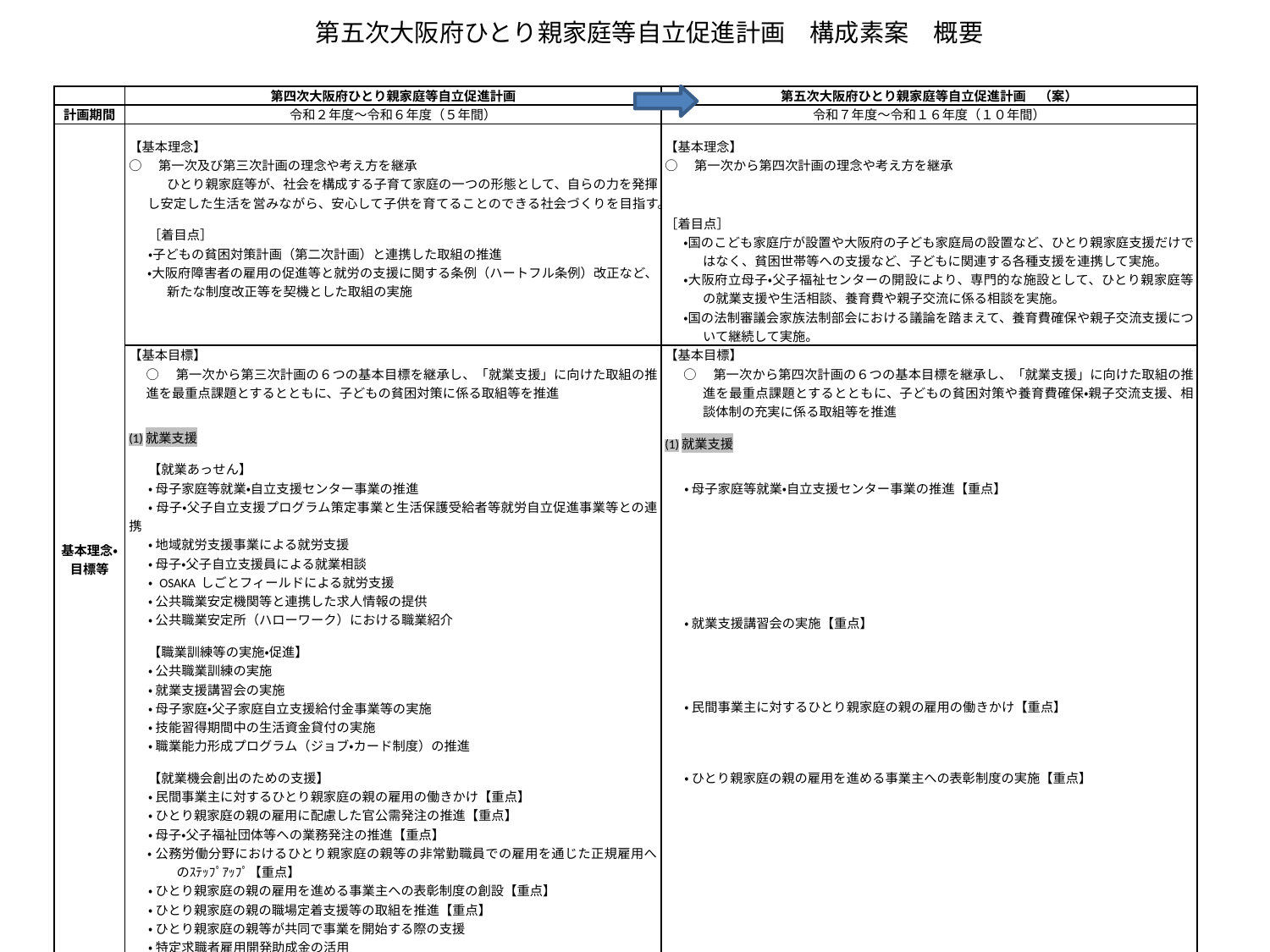

第五次大阪府ひとり親家庭等自立促進計画　構成素案　概要
|  | 第四次大阪府ひとり親家庭等自立促進計画 | 第五次大阪府ひとり親家庭等自立促進計画　（案） |
| --- | --- | --- |
| 計画期間 | 令和２年度～令和６年度（５年間） | 令和７年度～令和１６年度（１０年間） |
| 基本理念・ 目標等 | 【基本理念】 ○　第一次及び第三次計画の理念や考え方を継承 ひとり親家庭等が、社会を構成する子育て家庭の一つの形態として、自らの力を発揮し安定した生活を営みながら、安心して子供を育てることのできる社会づくりを目指す。   ［着目点］ ・子どもの貧困対策計画（第二次計画）と連携した取組の推進 ・大阪府障害者の雇用の促進等と就労の支援に関する条例（ハートフル条例）改正など、新たな制度改正等を契機とした取組の実施 | 【基本理念】 ○　第一次から第四次計画の理念や考え方を継承       ［着目点］ ・国のこども家庭庁が設置や大阪府の子ども家庭局の設置など、ひとり親家庭支援だけではなく、貧困世帯等への支援など、子どもに関連する各種支援を連携して実施。 ・大阪府立母子・父子福祉センターの開設により、専門的な施設として、ひとり親家庭等の就業支援や生活相談、養育費や親子交流に係る相談を実施。 ・国の法制審議会家族法制部会における議論を踏まえて、養育費確保や親子交流支援について継続して実施。 |
|  | 【基本目標】 ○　第一次から第三次計画の６つの基本目標を継承し、「就業支援」に向けた取組の推進を最重点課題とするとともに、子どもの貧困対策に係る取組等を推進   (1)就業支援   【就業あっせん】 ・ 母子家庭等就業・自立支援センター事業の推進 ・ 母子・父子自立支援プログラム策定事業と生活保護受給者等就労自立促進事業等との連携 ・ 地域就労支援事業による就労支援 ・ 母子・父子自立支援員による就業相談 ・ OSAKA しごとフィールドによる就労支援 ・ 公共職業安定機関等と連携した求人情報の提供 ・ 公共職業安定所（ハローワーク）における職業紹介   【職業訓練等の実施・促進】 ・ 公共職業訓練の実施 ・ 就業支援講習会の実施 ・ 母子家庭・父子家庭自立支援給付金事業等の実施 ・ 技能習得期間中の生活資金貸付の実施 ・ 職業能力形成プログラム（ジョブ・カード制度）の推進   【就業機会創出のための支援】 ・ 民間事業主に対するひとり親家庭の親の雇用の働きかけ【重点】 ・ ひとり親家庭の親の雇用に配慮した官公需発注の推進【重点】 ・ 母子・父子福祉団体等への業務発注の推進【重点】 ・ 公務労働分野におけるひとり親家庭の親等の非常勤職員での雇用を通じた正規雇用へのｽﾃｯﾌﾟｱｯﾌﾟ【重点】 ・ ひとり親家庭の親の雇用を進める事業主への表彰制度の創設【重点】 ・ ひとり親家庭の親の職場定着支援等の取組を推進【重点】 ・ ひとり親家庭の親等が共同で事業を開始する際の支援 ・ 特定求職者雇用開発助成金の活用 ・ 試行雇用（トライアル雇用）を通じた早期就職、常用雇用への移行の促進 ・ 助成金を活用した正規雇用への転換等の促進 | 【基本目標】 ○　第一次から第四次計画の６つの基本目標を継承し、「就業支援」に向けた取組の推進を最重点課題とするとともに、子どもの貧困対策や養育費確保・親子交流支援、相談体制の充実に係る取組等を推進   (1)就業支援   ・ 母子家庭等就業・自立支援センター事業の推進【重点】                   ・ 就業支援講習会の実施【重点】           ・ 民間事業主に対するひとり親家庭の親の雇用の働きかけ【重点】         ・ ひとり親家庭の親の雇用を進める事業主への表彰制度の実施【重点】 |

3